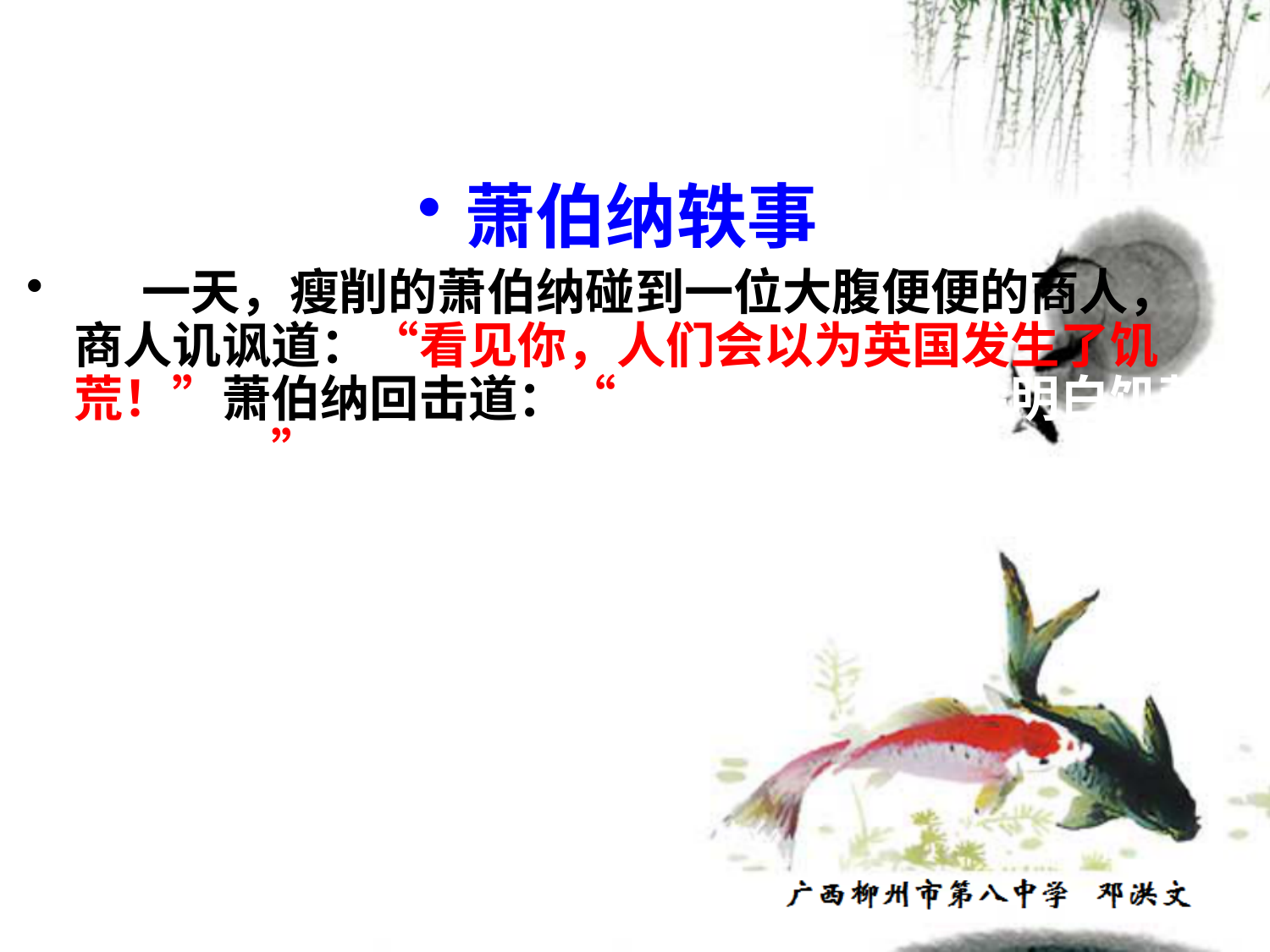

萧伯纳轶事
     一天，瘦削的萧伯纳碰到一位大腹便便的商人，商人讥讽道：“看见你，人们会以为英国发生了饥荒！”萧伯纳回击道：“看见你，人们就会明白饥荒的原因。”